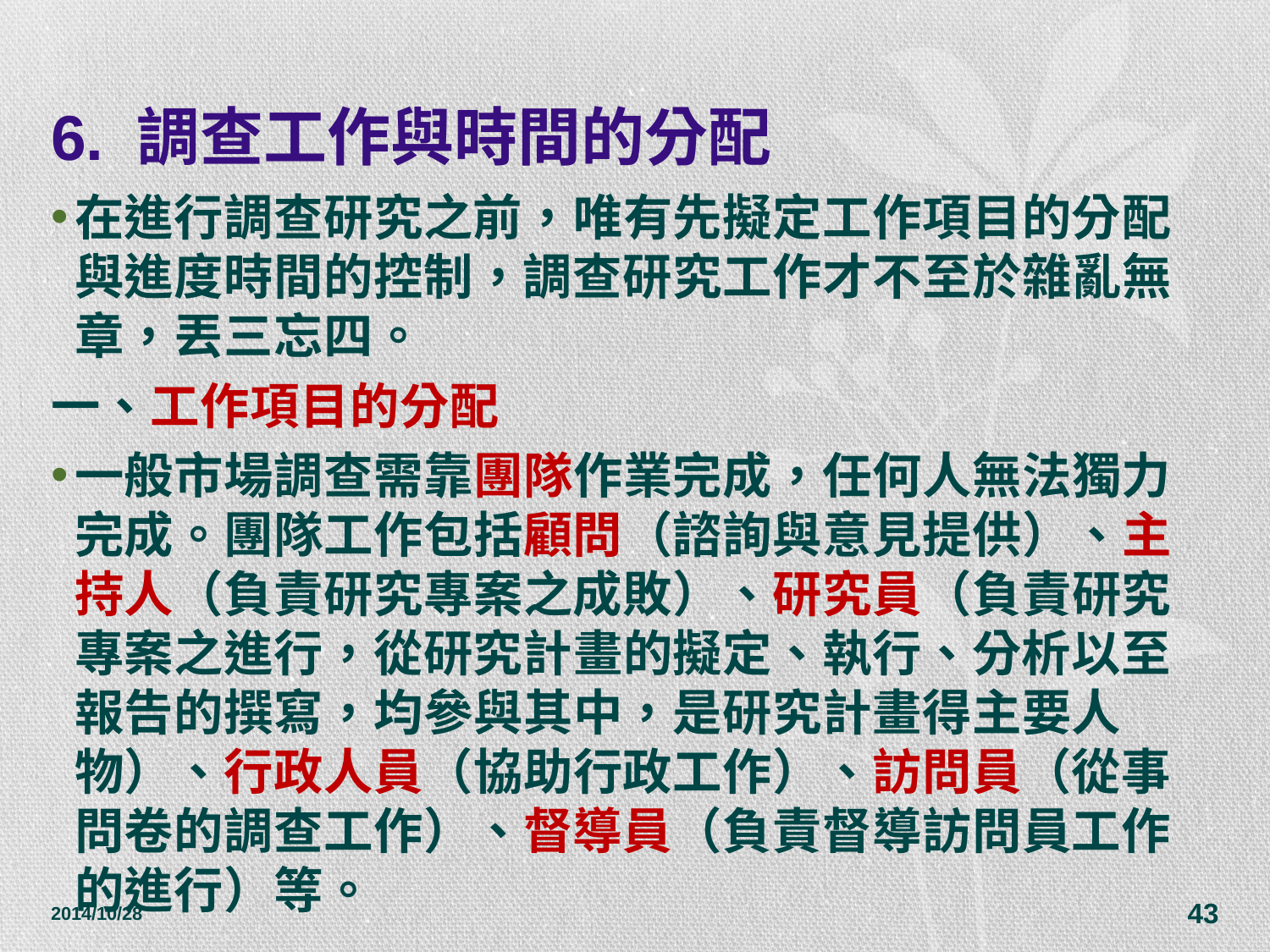

# 6. 調查工作與時間的分配
在進行調查研究之前，唯有先擬定工作項目的分配與進度時間的控制，調查研究工作才不至於雜亂無章，丟三忘四。
一、工作項目的分配
一般市場調查需靠團隊作業完成，任何人無法獨力完成。團隊工作包括顧問（諮詢與意見提供）、主持人（負責研究專案之成敗）、研究員（負責研究專案之進行，從研究計畫的擬定、執行、分析以至報告的撰寫，均參與其中，是研究計畫得主要人物）、行政人員（協助行政工作）、訪問員（從事問卷的調查工作）、督導員（負責督導訪問員工作的進行）等。
2014/10/28
43